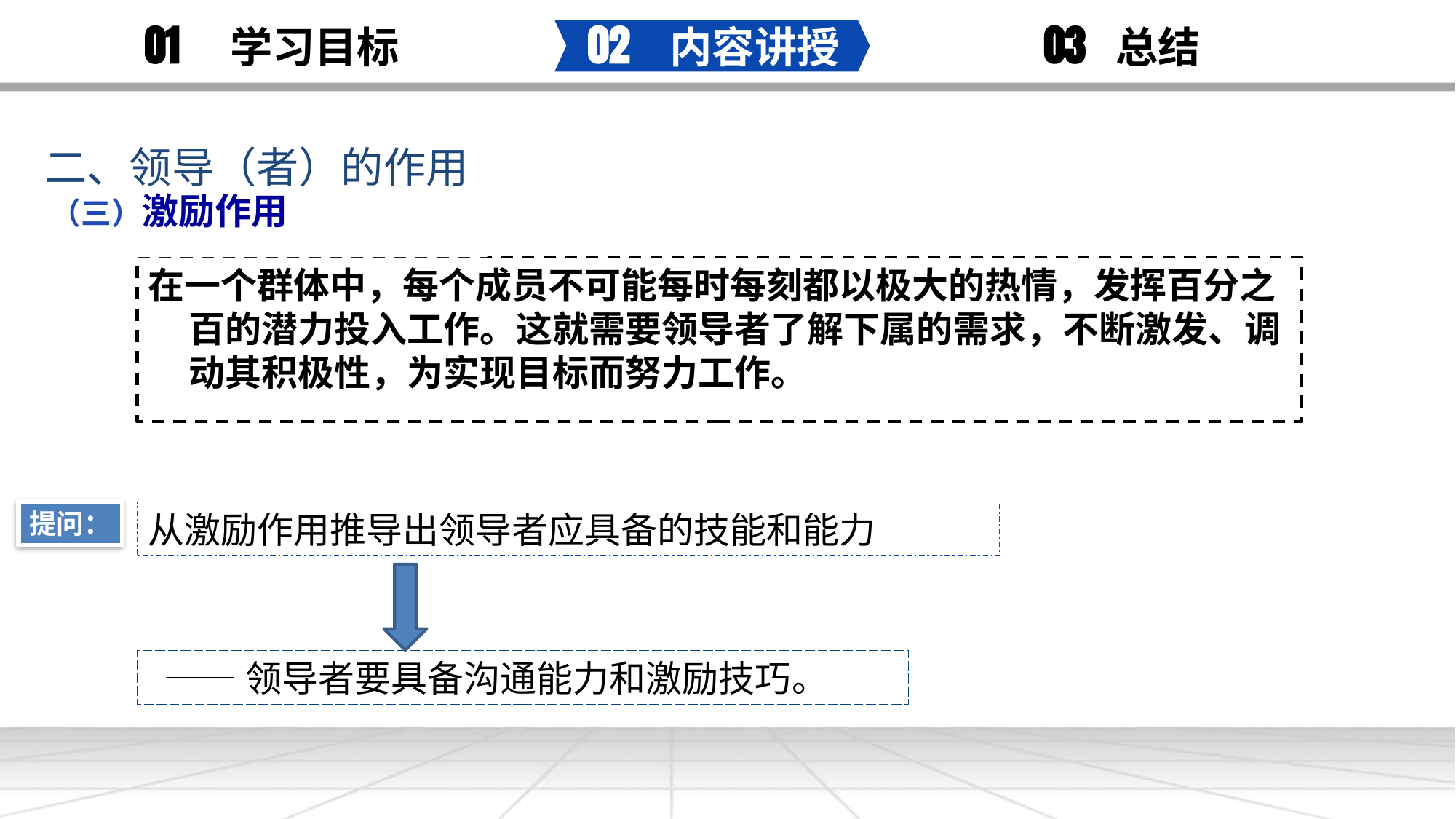

02   内容讲授
03  总结
01    学习目标

二、领导（者）的作用
（三）激励作用
在一个群体中，每个成员不可能每时每刻都以极大的热情，发挥百分之百的潜力投入工作。这就需要领导者了解下属的需求，不断激发、调动其积极性，为实现目标而努力工作。

提问：
从激励作用推导出领导者应具备的技能和能力

  ——领导者要具备沟通能力和激励技巧。